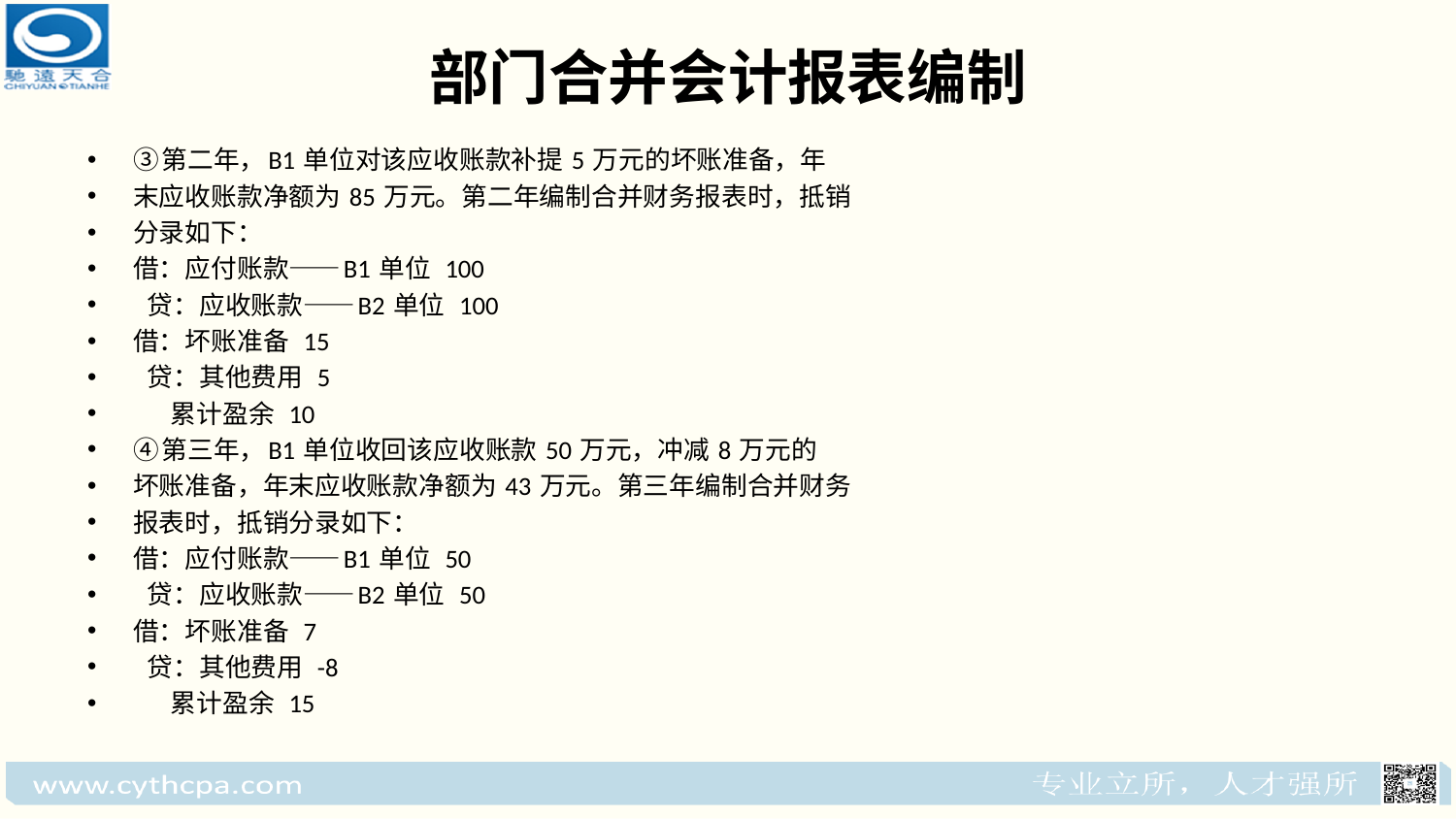

# 部门合并会计报表编制
③第二年，B1 单位对该应收账款补提 5 万元的坏账准备，年
末应收账款净额为 85 万元。第二年编制合并财务报表时，抵销
分录如下：
借：应付账款——B1 单位  100
  贷：应收账款——B2 单位  100
借：坏账准备  15
  贷：其他费用  5
      累计盈余  10
④第三年，B1 单位收回该应收账款 50 万元，冲减 8 万元的
坏账准备，年末应收账款净额为 43 万元。第三年编制合并财务
报表时，抵销分录如下：
借：应付账款——B1 单位  50
  贷：应收账款——B2 单位  50
借：坏账准备  7
  贷：其他费用  -8
      累计盈余  15